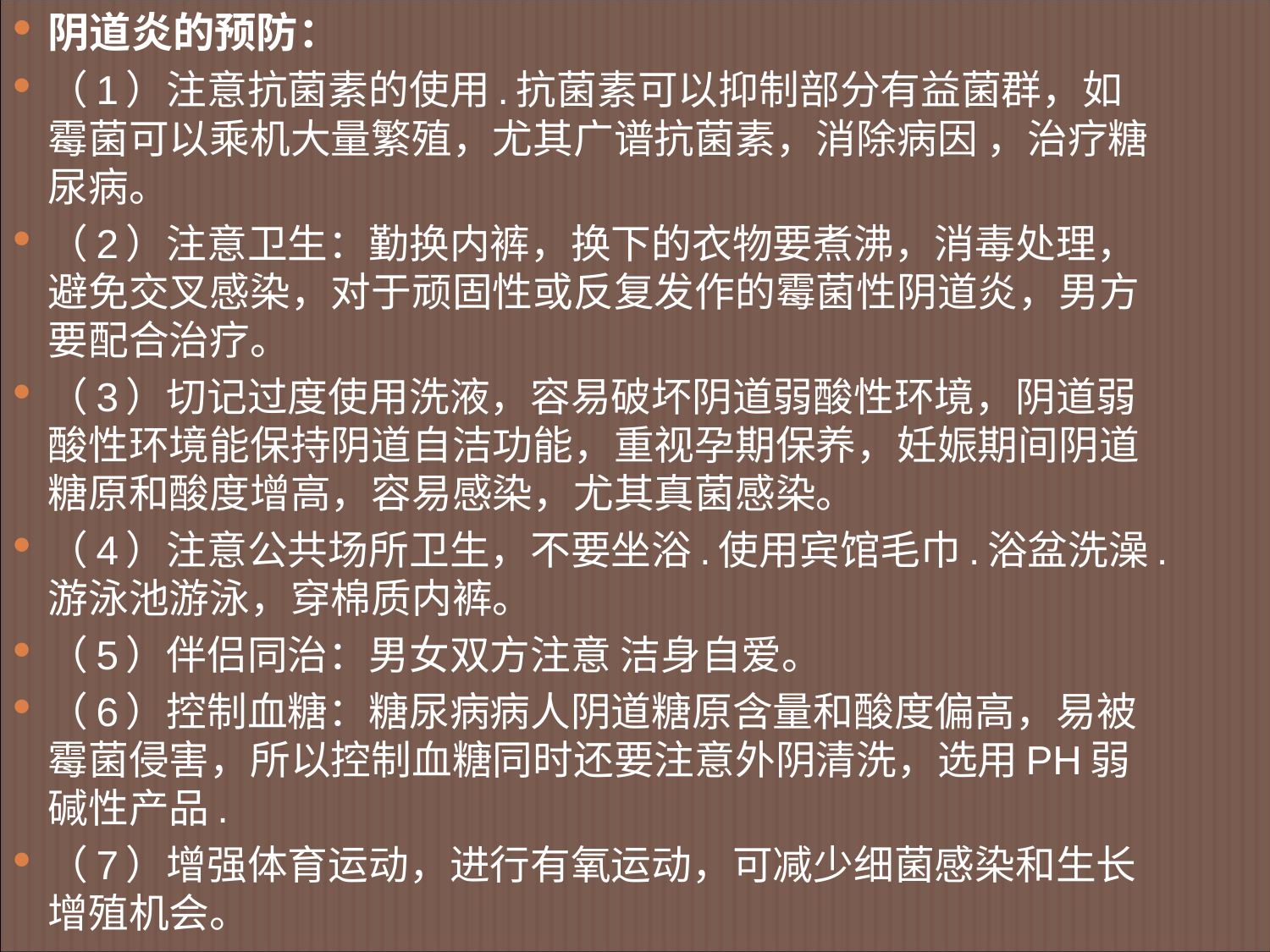

阴道炎的预防：
（1）注意抗菌素的使用.抗菌素可以抑制部分有益菌群，如霉菌可以乘机大量繁殖，尤其广谱抗菌素，消除病因 ，治疗糖尿病。
（2）注意卫生：勤换内裤，换下的衣物要煮沸，消毒处理，避免交叉感染，对于顽固性或反复发作的霉菌性阴道炎，男方要配合治疗。
（3）切记过度使用洗液，容易破坏阴道弱酸性环境，阴道弱酸性环境能保持阴道自洁功能，重视孕期保养，妊娠期间阴道糖原和酸度增高，容易感染，尤其真菌感染。
（4）注意公共场所卫生，不要坐浴.使用宾馆毛巾.浴盆洗澡.游泳池游泳，穿棉质内裤。
（5）伴侣同治：男女双方注意 洁身自爱。
（6）控制血糖：糖尿病病人阴道糖原含量和酸度偏高，易被霉菌侵害，所以控制血糖同时还要注意外阴清洗，选用PH弱碱性产品.
（7）增强体育运动，进行有氧运动，可减少细菌感染和生长增殖机会。